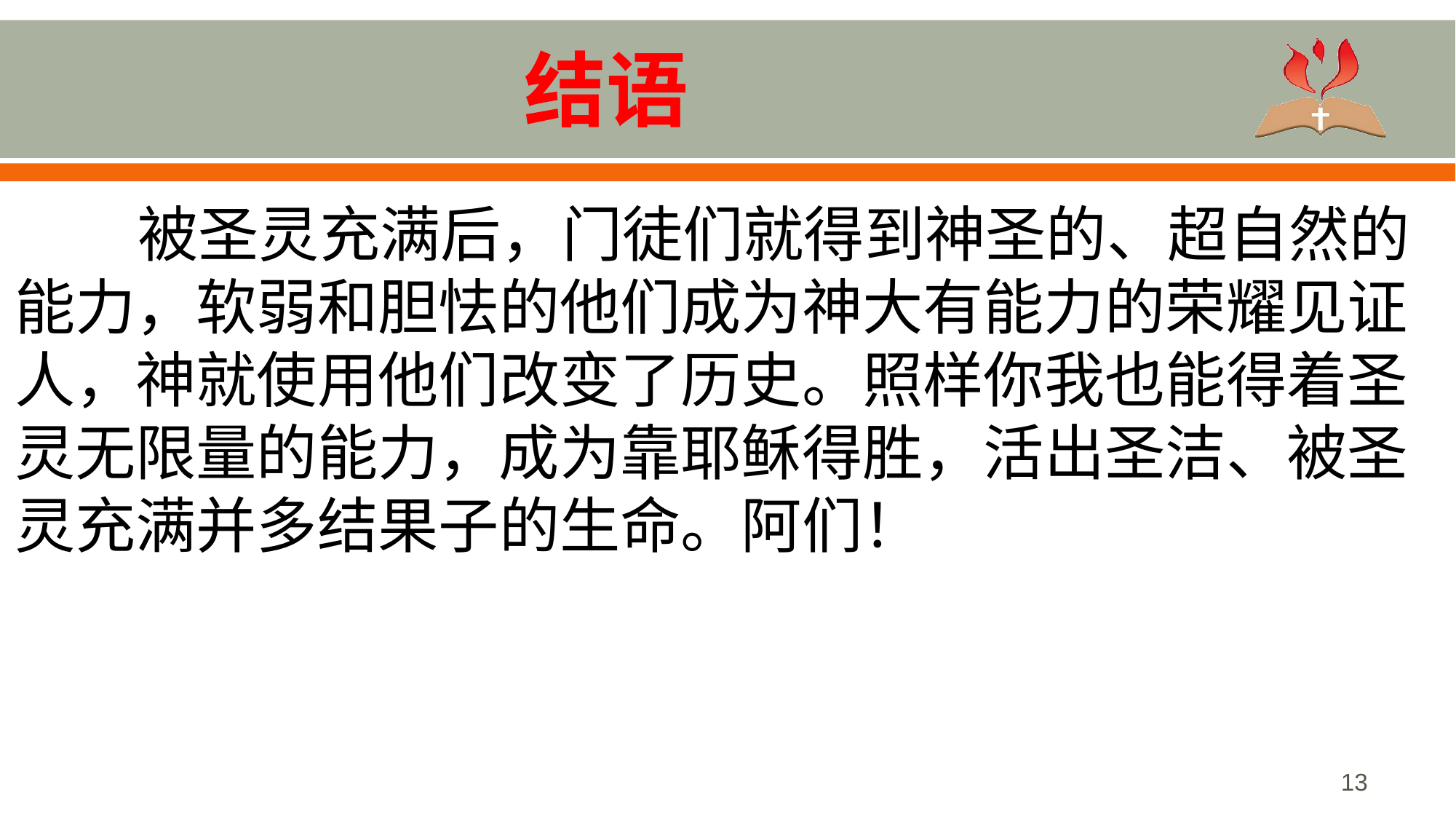

# 结语
被圣灵充满后，门徒们就得到神圣的、超自然的能力，软弱和胆怯的他们成为神大有能力的荣耀见证人，神就使用他们改变了历史。照样你我也能得着圣灵无限量的能力，成为靠耶稣得胜，活出圣洁、被圣灵充满并多结果子的生命。阿们！

13